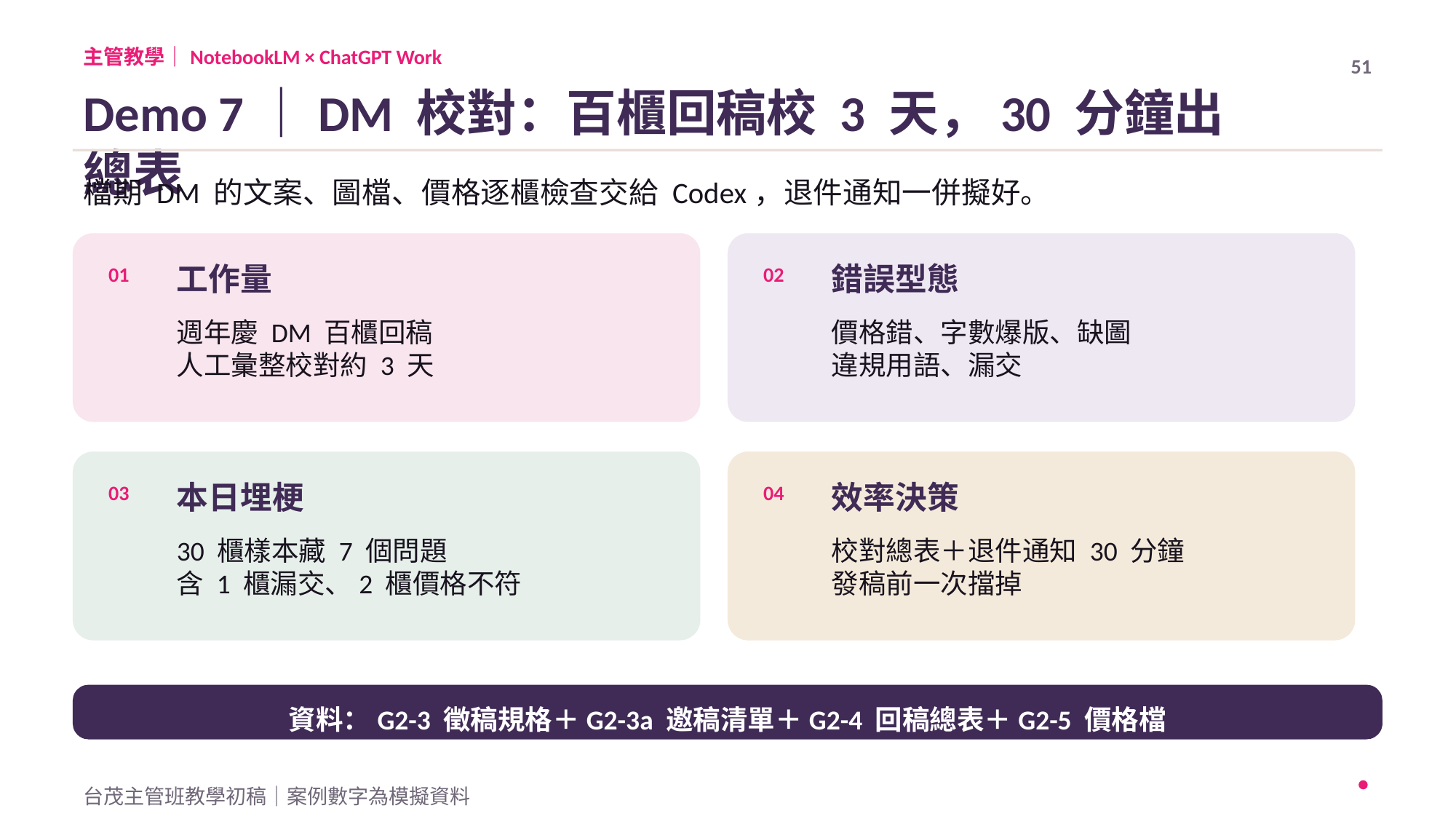

主管教學｜NotebookLM × ChatGPT Work
51
Demo 7｜DM 校對：百櫃回稿校 3 天，30 分鐘出總表

檔期 DM 的文案、圖檔、價格逐櫃檢查交給 Codex，退件通知一併擬好。

工作量
錯誤型態
01
02
週年慶 DM 百櫃回稿
人工彙整校對約 3 天
價格錯、字數爆版、缺圖
違規用語、漏交

本日埋梗
效率決策
03
04
30 櫃樣本藏 7 個問題
含 1 櫃漏交、2 櫃價格不符
校對總表＋退件通知 30 分鐘
發稿前一次擋掉

資料：G2-3 徵稿規格＋G2-3a 邀稿清單＋G2-4 回稿總表＋G2-5 價格檔
台茂主管班教學初稿｜案例數字為模擬資料